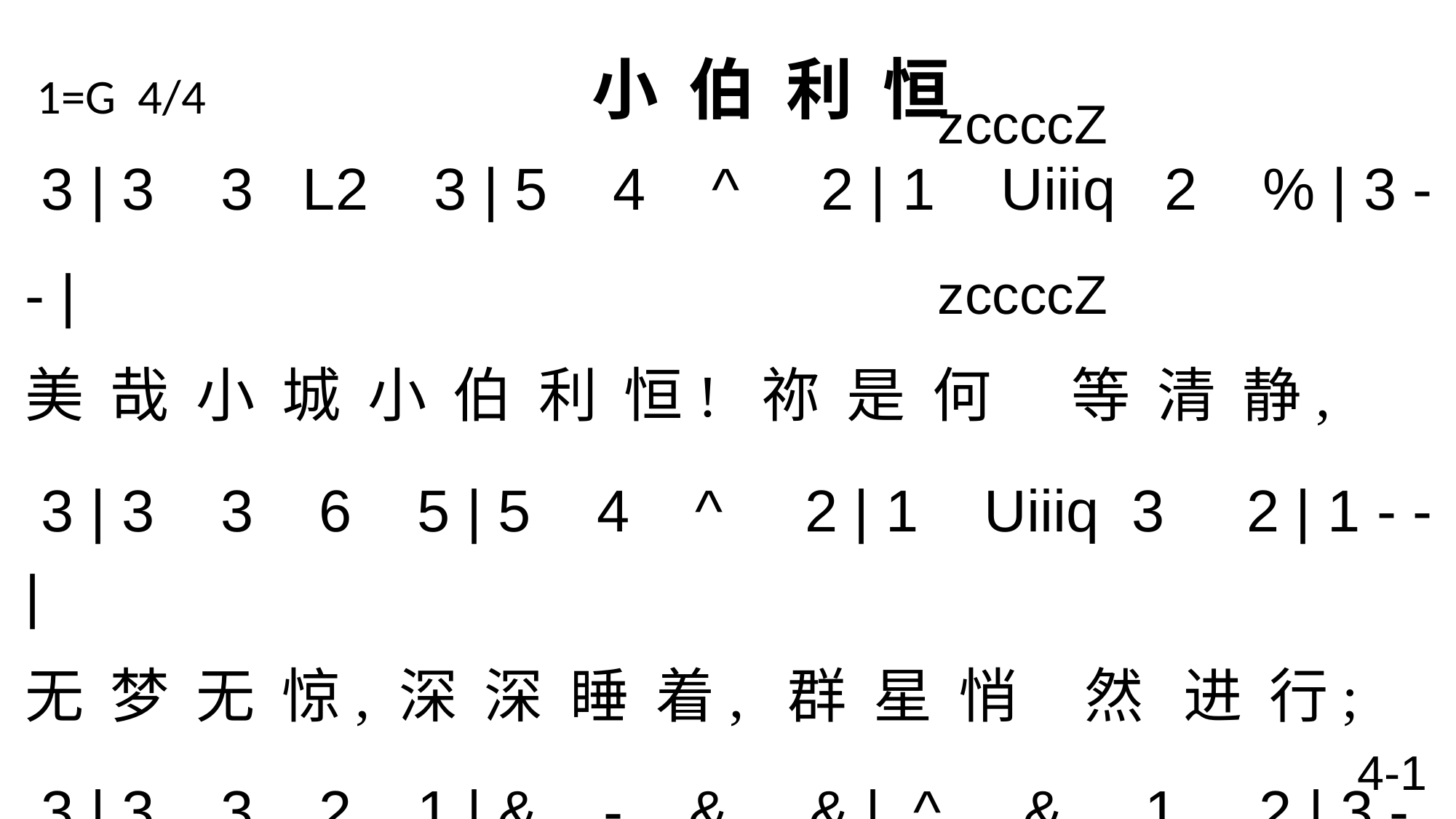

# 1=G  4/4                                  小  伯  利  恒
 zccccZ
 3 | 3    3   L2    3 | 5    4    ^     2 | 1    Uiiiq   2    % | 3 - - |
美  哉  小  城  小  伯  利  恒!  祢  是  何      等  清  静,
 3 | 3    3    6    5 | 5    4    ^     2 | 1    Uiiiq  3     2 | 1 - - |
无  梦  无  惊, 深  深  睡  着,  群  星  悄     然   进  行;
 3 | 3    3    2    1 | &    -    &     & |  ^     &     1     2 | 3 - - |
在  祢  漆  黑  的  街        衢,  永   恒   真   光   昭  启,
 3 | 3    3   L2    3 | 5    4    ^     6 |  5     1     39   w | 1 - - \
万  世  希  望, 众  生  忧  喜,  今   宵   集   中   于  祢。
 zccccZ
4-1